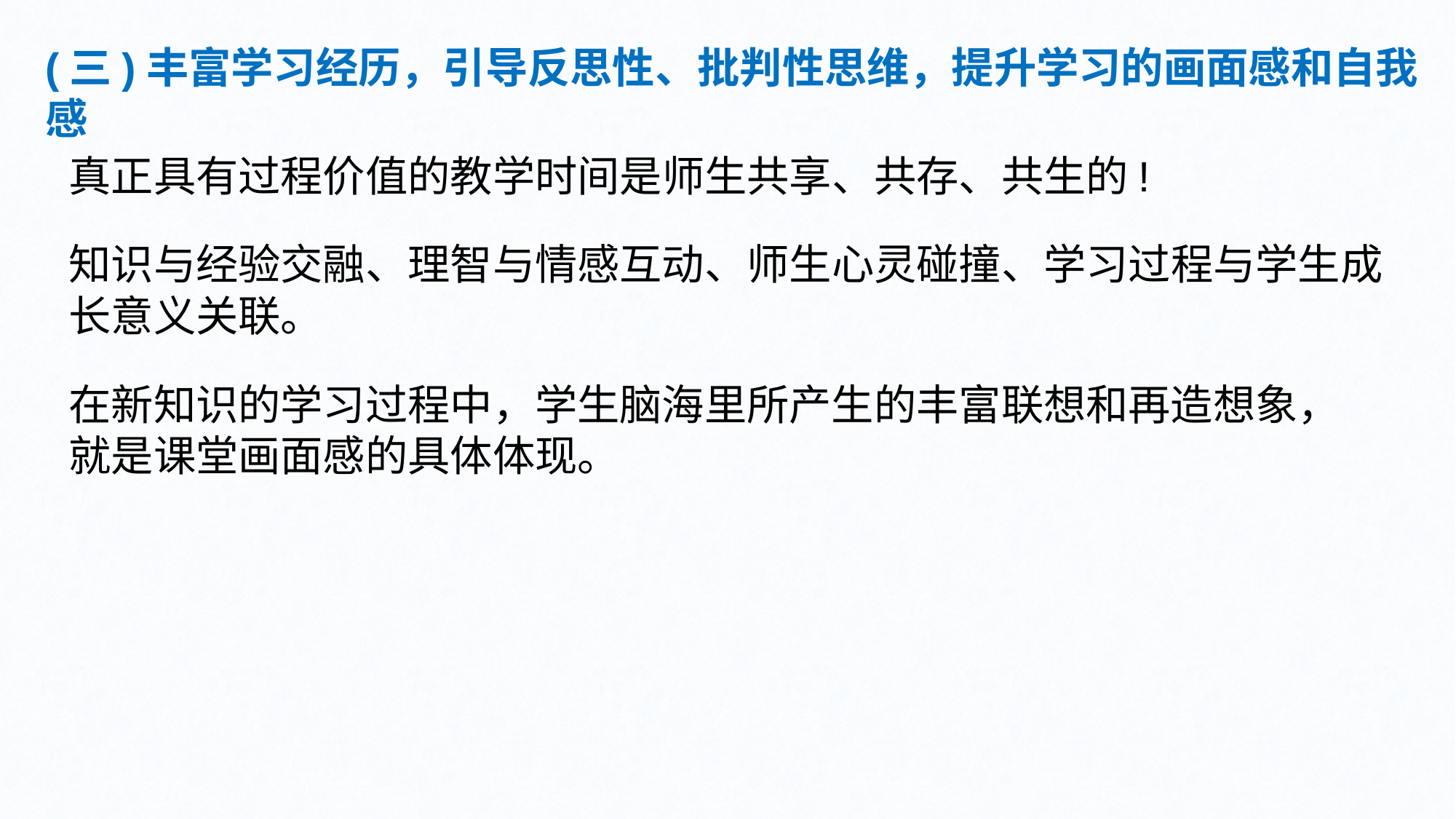

(三)丰富学习经历，引导反思性、批判性思维，提升学习的画面感和自我感

真正具有过程价值的教学时间是师生共享、共存、共生的!
知识与经验交融、理智与情感互动、师生心灵碰撞、学习过程与学生成长意义关联。
在新知识的学习过程中，学生脑海里所产生的丰富联想和再造想象，就是课堂画面感的具体体现。